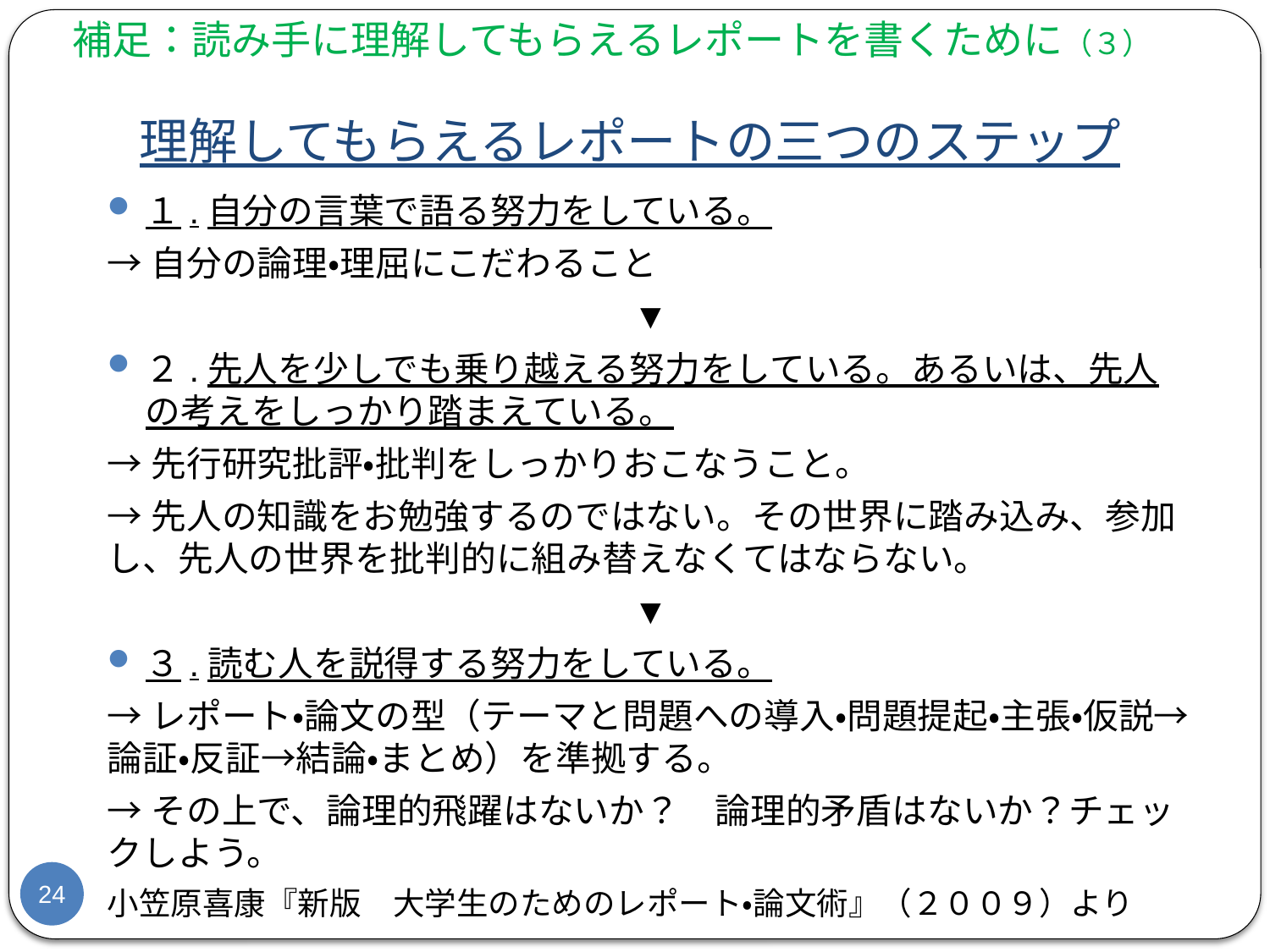

補足：読み手に理解してもらえるレポートを書くために（３）
# 理解してもらえるレポートの三つのステップ
１.自分の言葉で語る努力をしている。
→自分の論理・理屈にこだわること
▼
２.先人を少しでも乗り越える努力をしている。あるいは、先人の考えをしっかり踏まえている。
→先行研究批評・批判をしっかりおこなうこと。
→先人の知識をお勉強するのではない。その世界に踏み込み、参加し、先人の世界を批判的に組み替えなくてはならない。
▼
３.読む人を説得する努力をしている。
→レポート・論文の型（テーマと問題への導入・問題提起・主張・仮説→論証・反証→結論・まとめ）を準拠する。
→その上で、論理的飛躍はないか？　論理的矛盾はないか？チェックしよう。
小笠原喜康『新版　大学生のためのレポート・論文術』（２００９）より

24